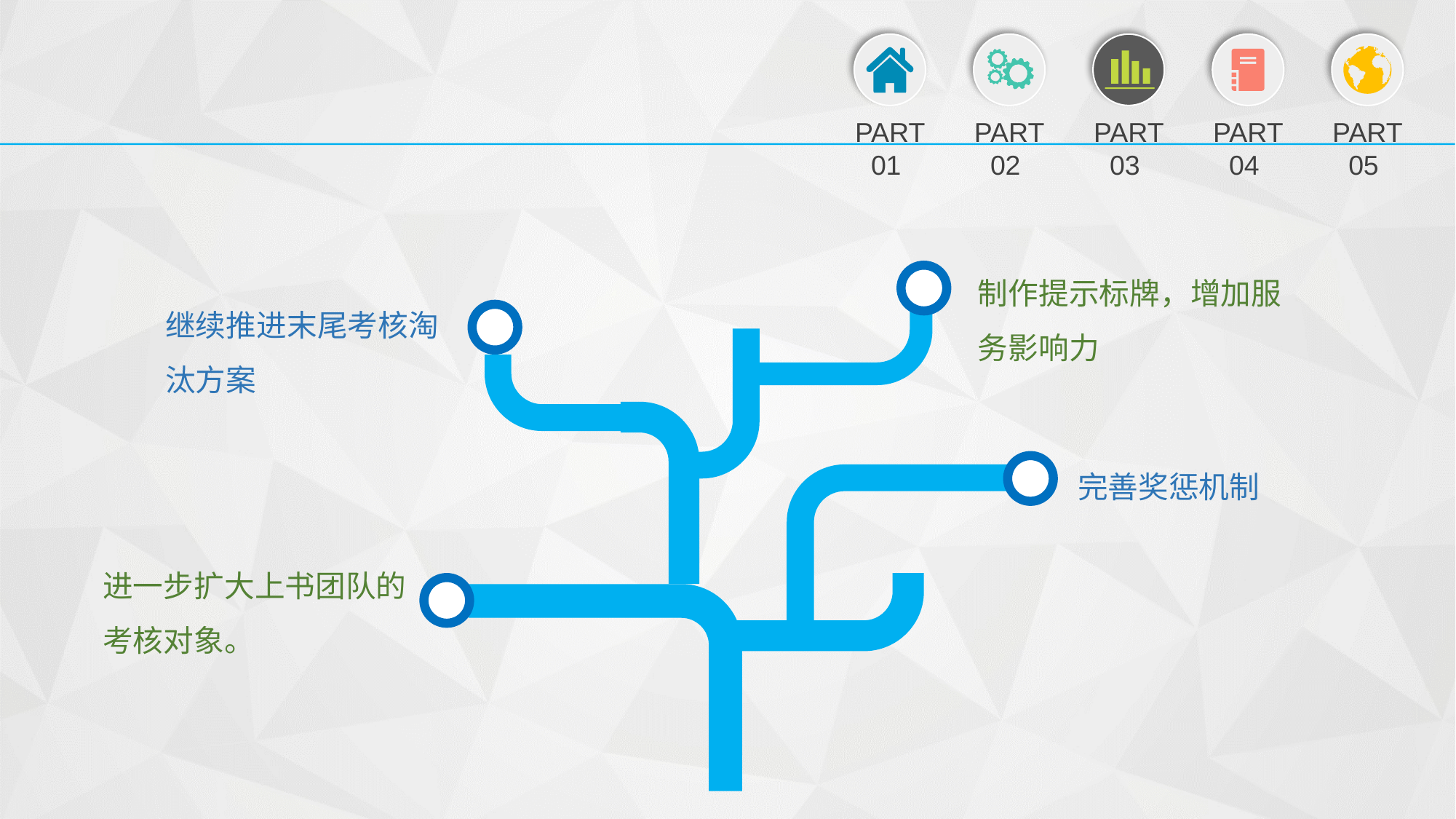

制作提示标牌，增加服务影响力

继续推进末尾考核淘汰方案

完善奖惩机制

进一步扩大上书团队的考核对象。